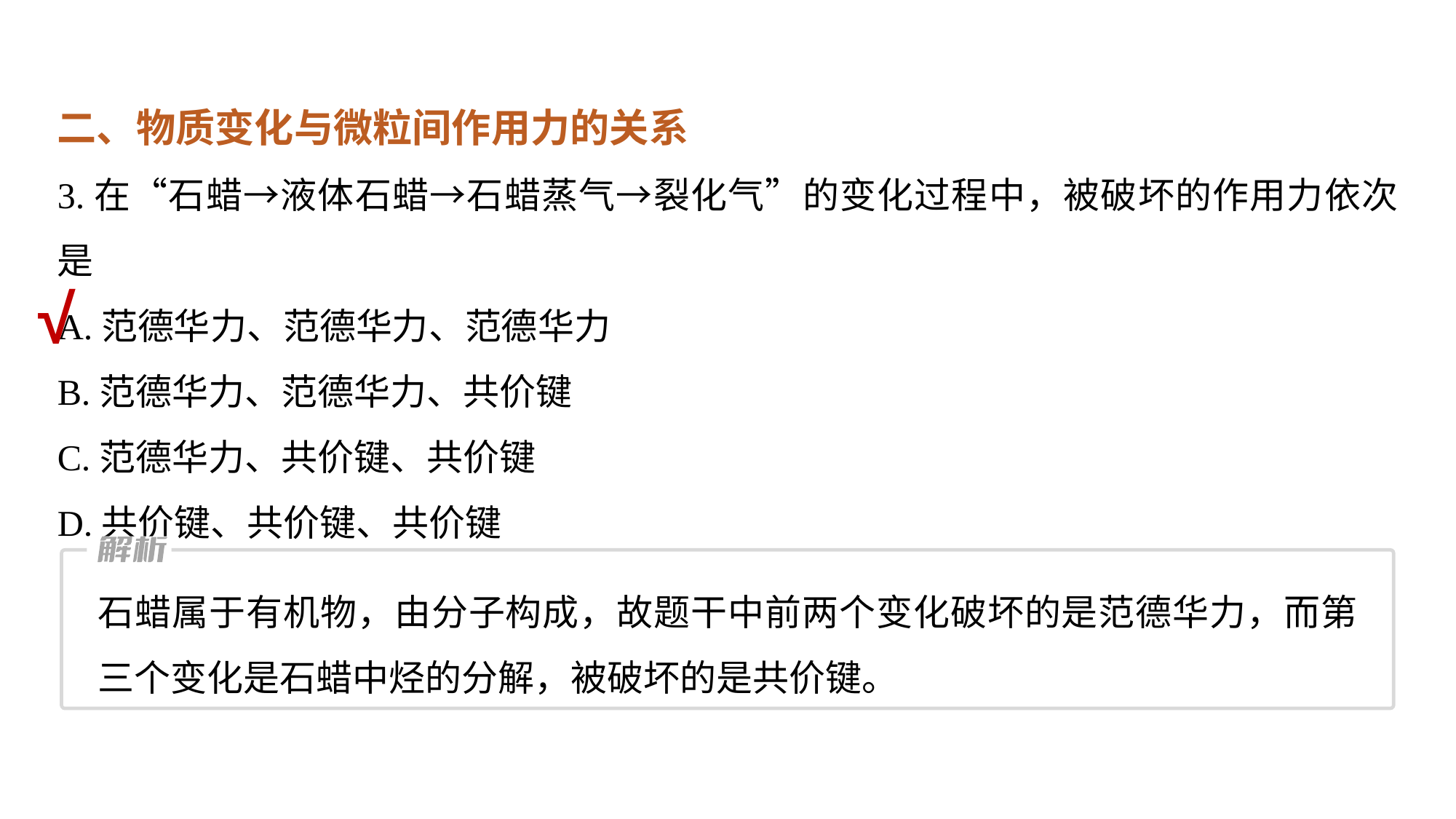

二、物质变化与微粒间作用力的关系
3.在“石蜡→液体石蜡→石蜡蒸气→裂化气”的变化过程中，被破坏的作用力依次是
A.范德华力、范德华力、范德华力
B.范德华力、范德华力、共价键
C.范德华力、共价键、共价键
D.共价键、共价键、共价键
√

石蜡属于有机物，由分子构成，故题干中前两个变化破坏的是范德华力，而第三个变化是石蜡中烃的分解，被破坏的是共价键。